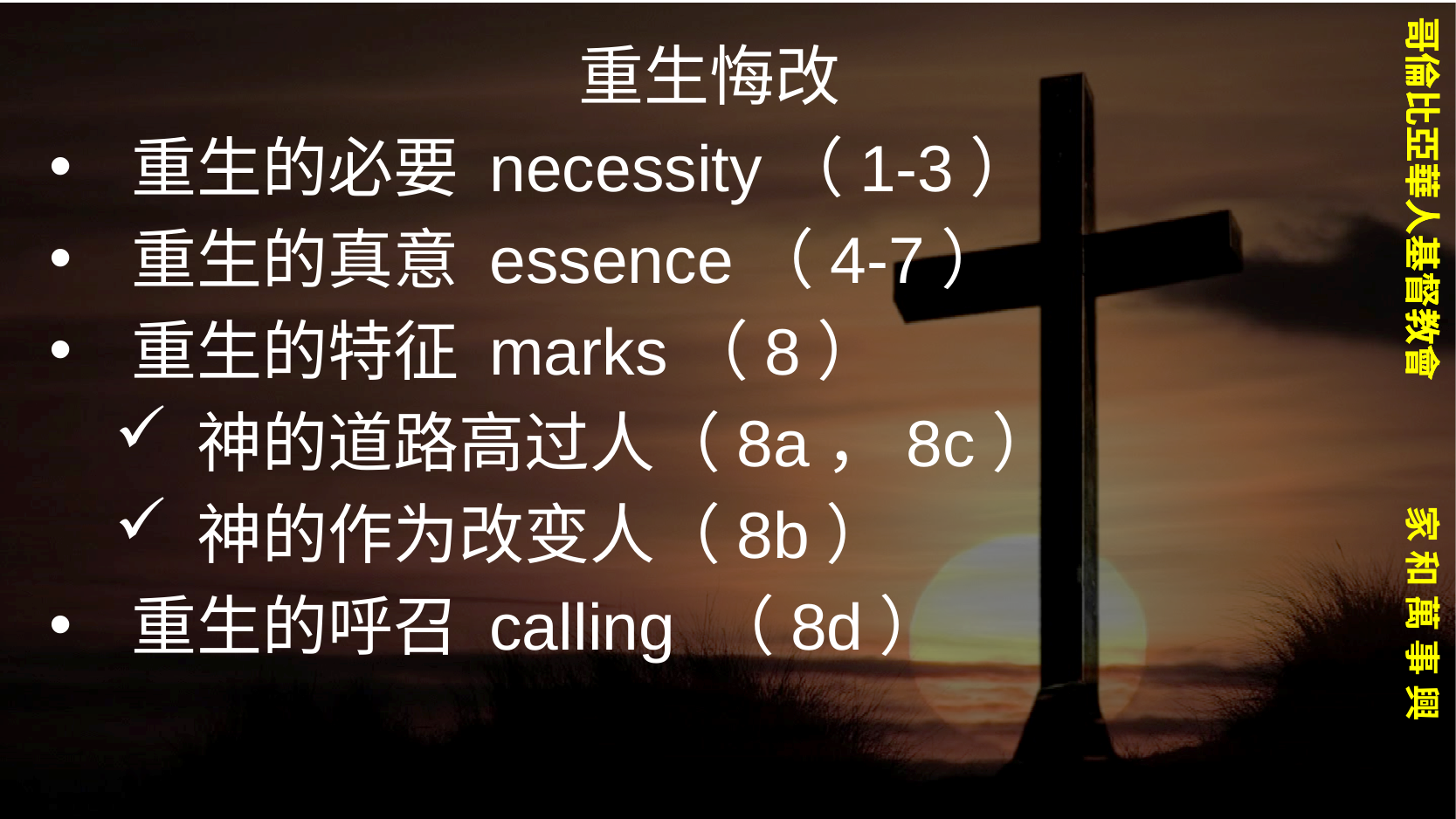

重生悔改
重生的必要 necessity（1-3）
重生的真意 essence（4-7）
重生的特征 marks（8）
神的道路高过人（8a，8c）
神的作为改变人（8b）
重生的呼召 calling （8d）